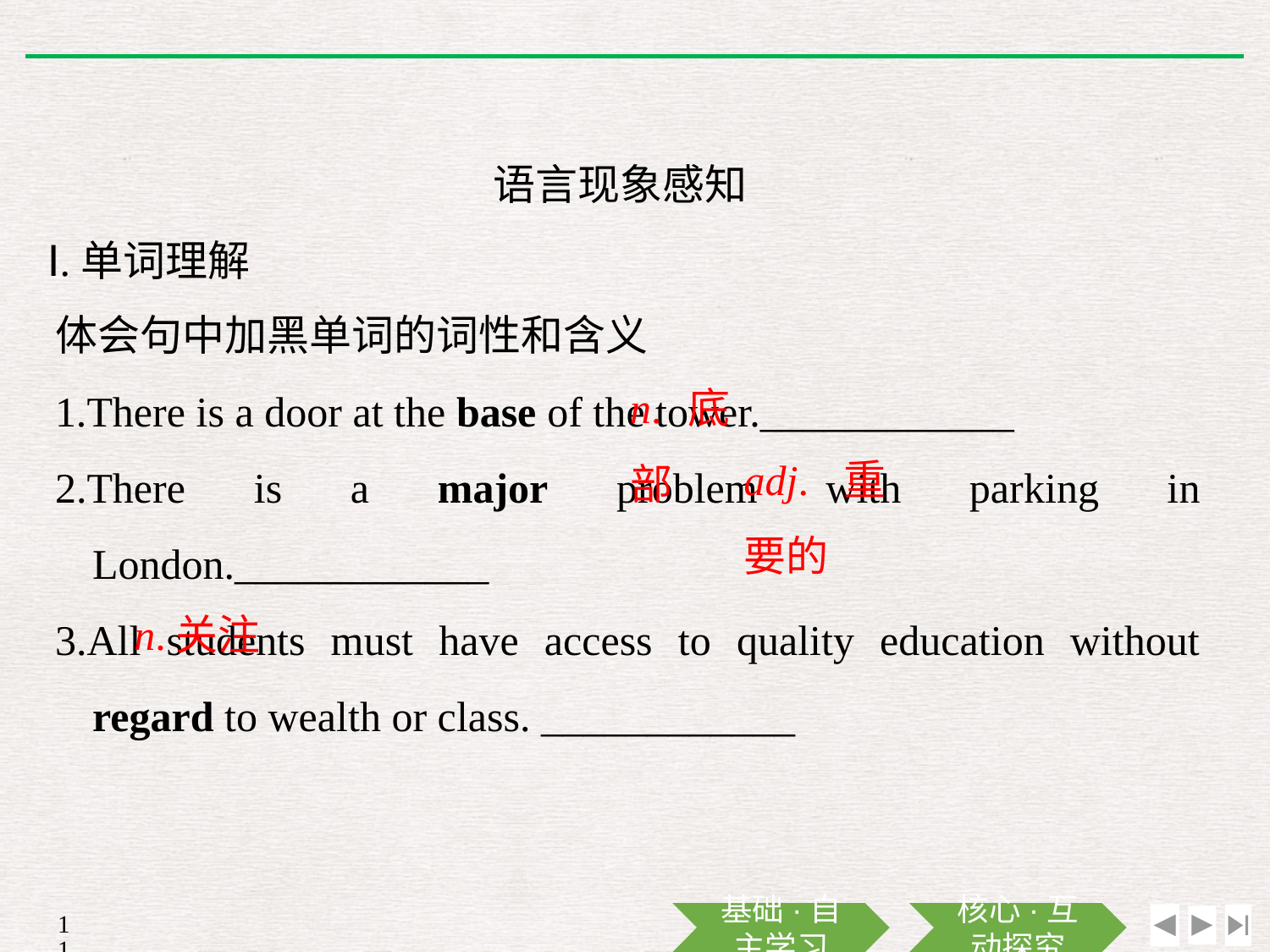

语言现象感知
Ⅰ.单词理解
体会句中加黑单词的词性和含义
1.There is a door at the base of the tower.____________
2.There is a major problem with parking in London.____________
3.All students must have access to quality education without regard to wealth or class. ____________
n.底部
adj.重要的
n.关注